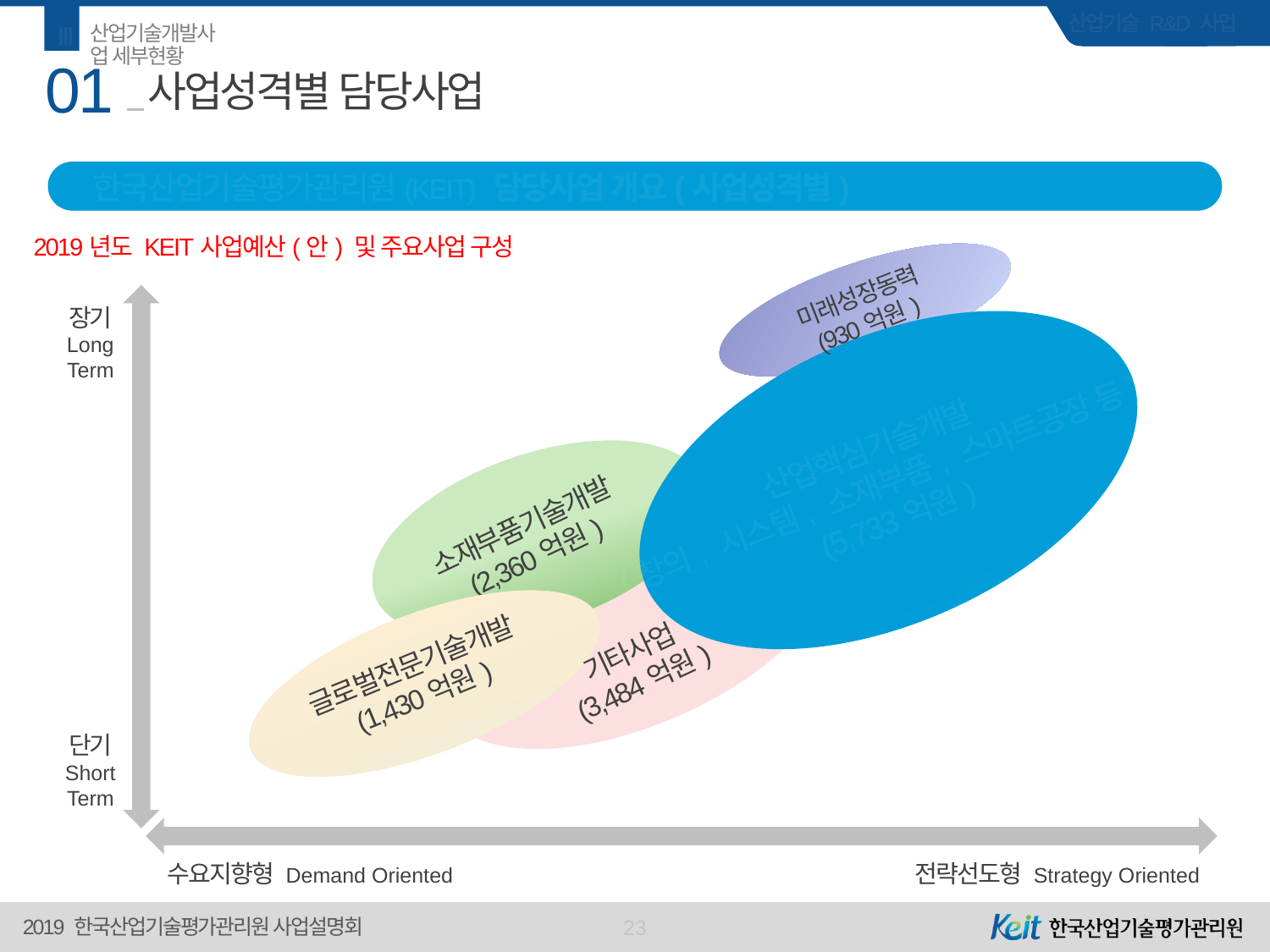

Ⅲ
산업기술개발사업 세부현황
01
# 사업성격별 담당사업
한국산업기술평가관리원(KEIT) 담당사업 개요(사업성격별)
2019년도 KEIT사업예산(안) 및 주요사업 구성

미래성장동력
(930억원)

장기
Long
Term

산업핵심기술개발
(창의, 시스템, 소재부품, 스마트공장 등)
 (5,733억원)

소재부품기술개발
(2,360억원)

글로벌전문기술개발
(1,430억원)
기타사업
(3,484억원)

단기
Short
Term
수요지향형 Demand Oriented
전략선도형 Strategy Oriented
23